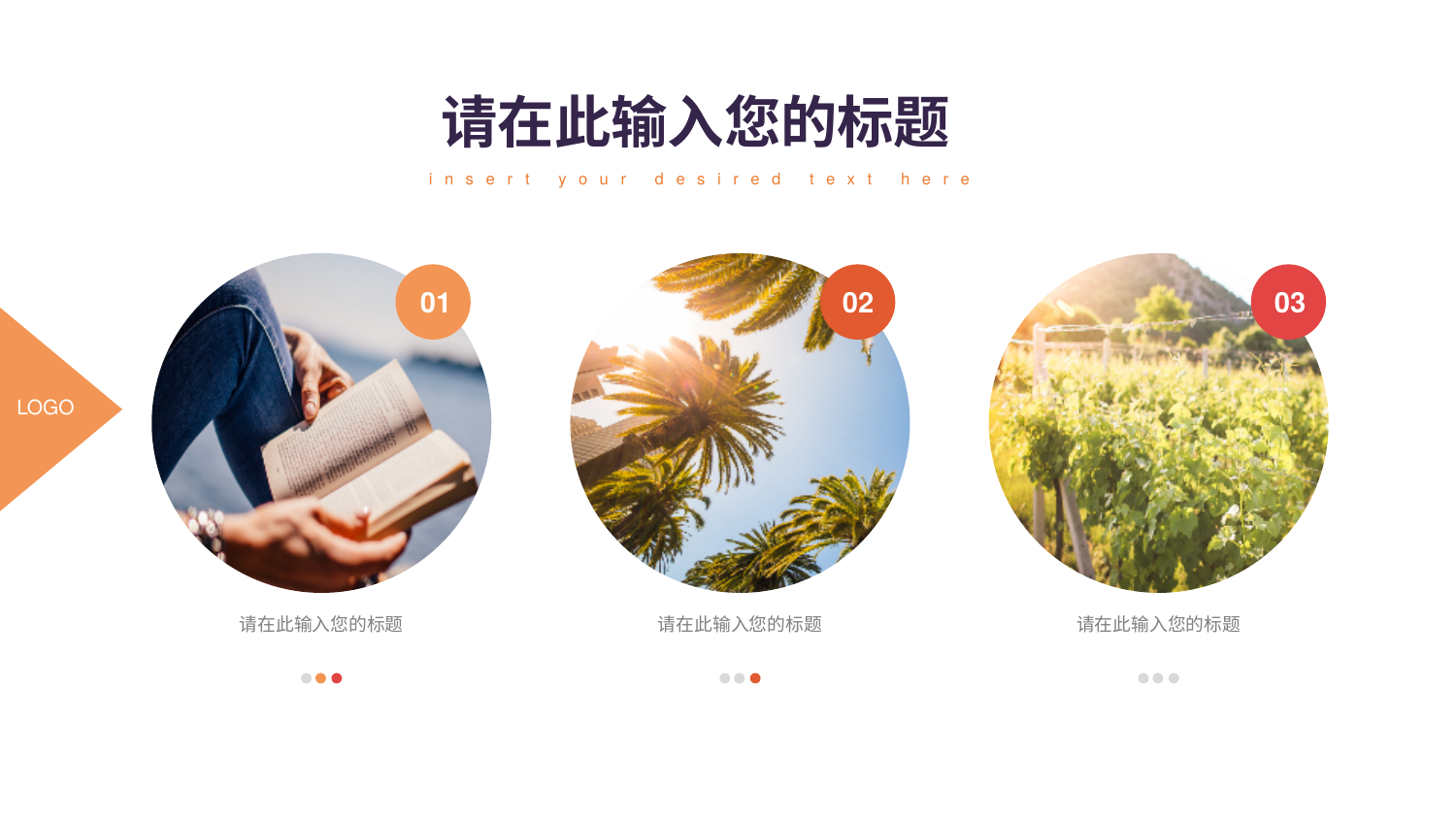

请在此输入您的标题
insert your desired text here

01

02

03

LOGO
请在此输入您的标题
请在此输入您的标题
请在此输入您的标题